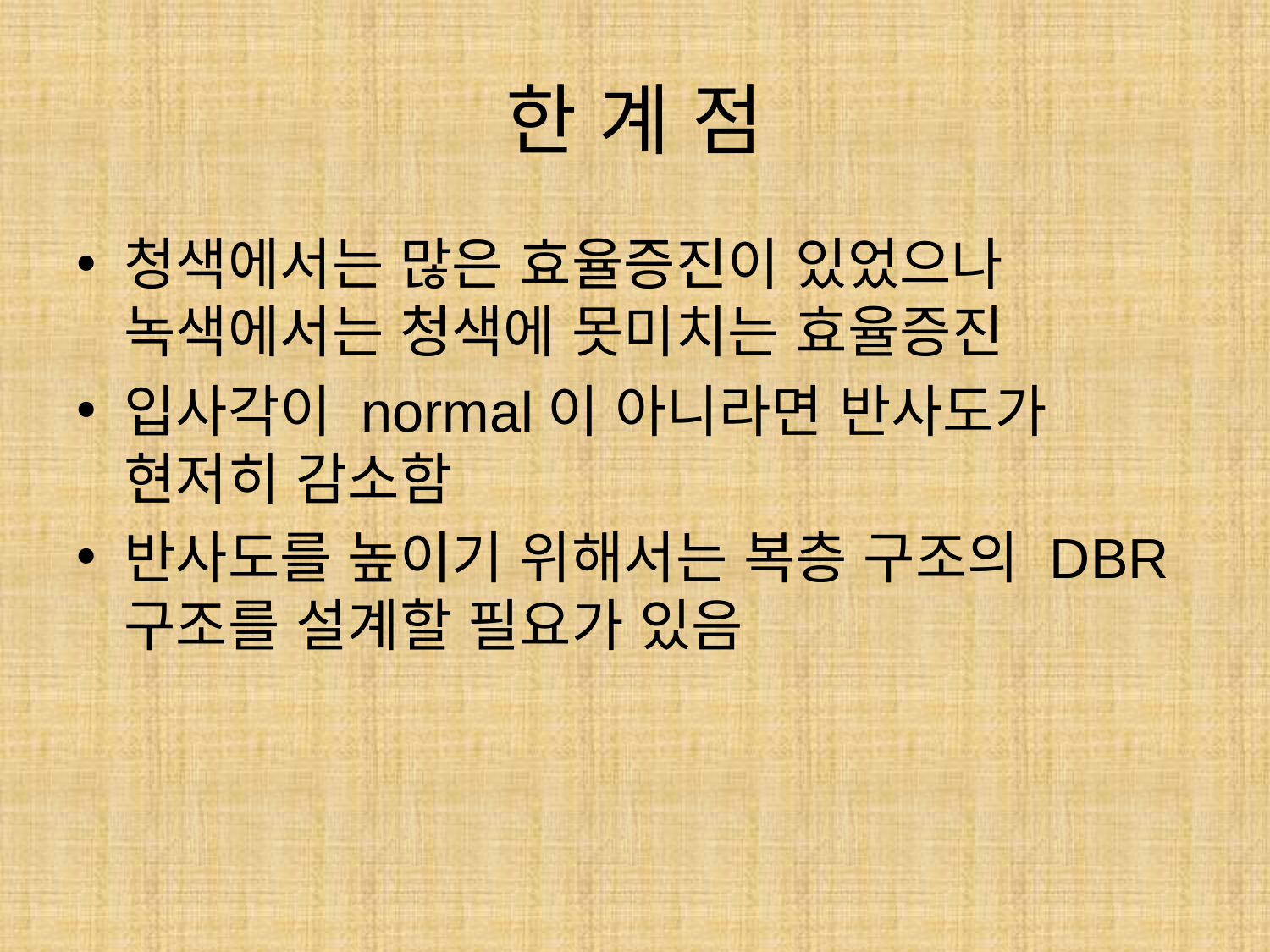

# 한 계 점
청색에서는 많은 효율증진이 있었으나 녹색에서는 청색에 못미치는 효율증진
입사각이 normal이 아니라면 반사도가 현저히 감소함
반사도를 높이기 위해서는 복층 구조의 DBR구조를 설계할 필요가 있음